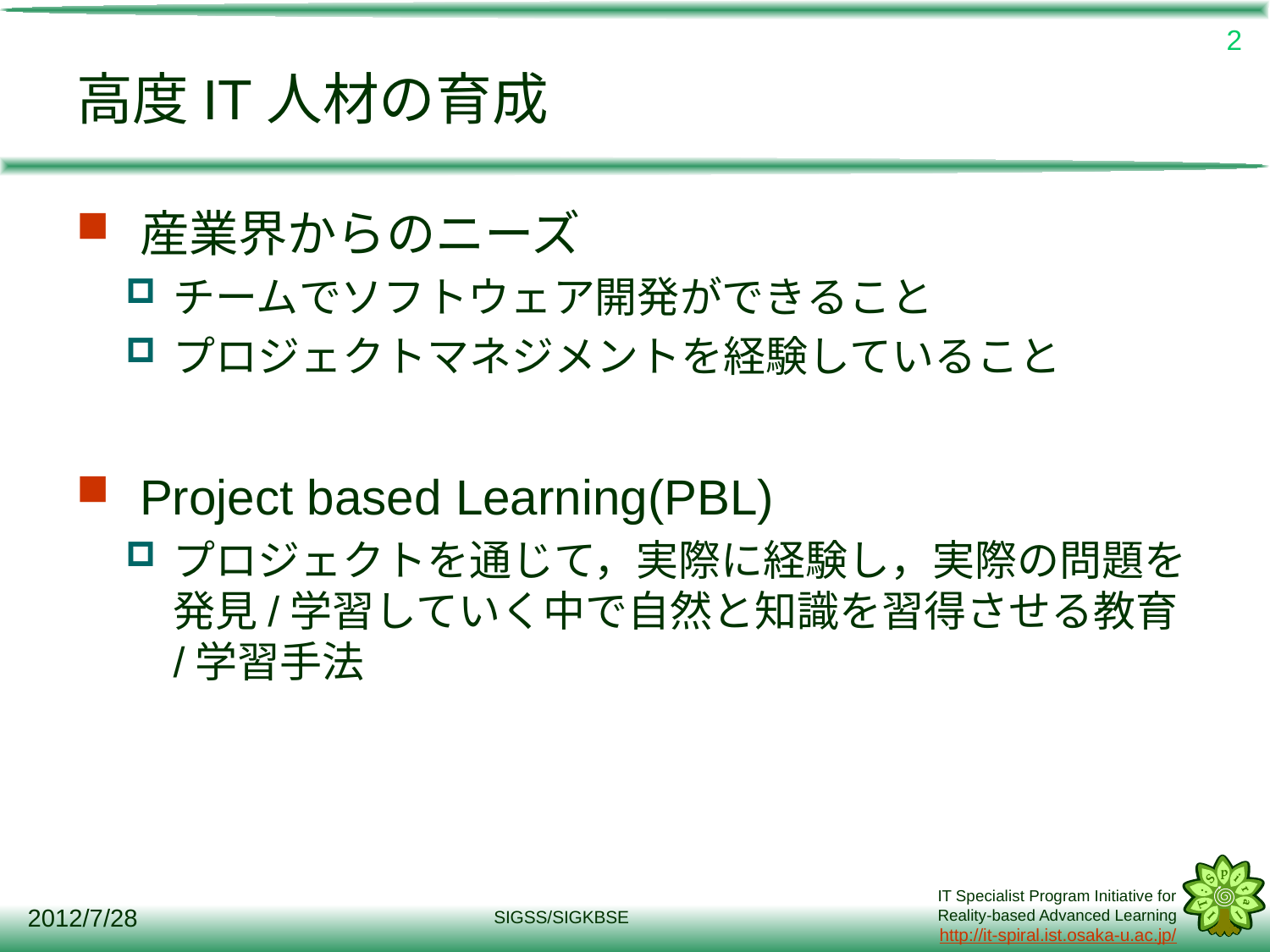

2
# 高度IT人材の育成
産業界からのニーズ
チームでソフトウェア開発ができること
プロジェクトマネジメントを経験していること

Project based Learning(PBL)
プロジェクトを通じて，実際に経験し，実際の問題を発見/学習していく中で自然と知識を習得させる教育/学習手法

2012/7/28
SIGSS/SIGKBSE